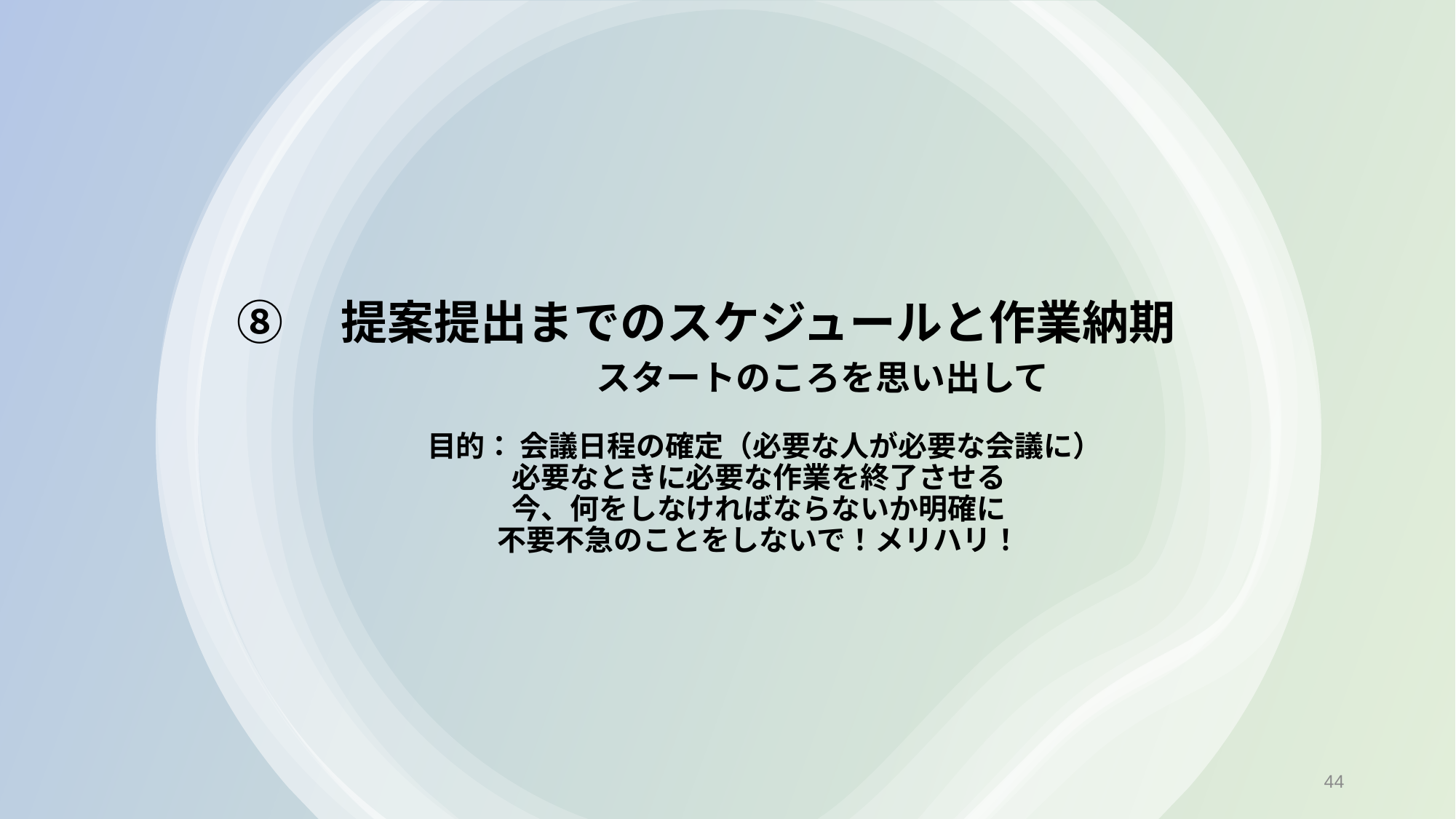

# ⑧　提案提出までのスケジュールと作業納期 　　　　　スタートのころを思い出して 　　　　目的：	会議日程の確定（必要な人が必要な会議に） 必要なときに必要な作業を終了させる 今、何をしなければならないか明確に 　　			不要不急のことをしないで！メリハリ！
44